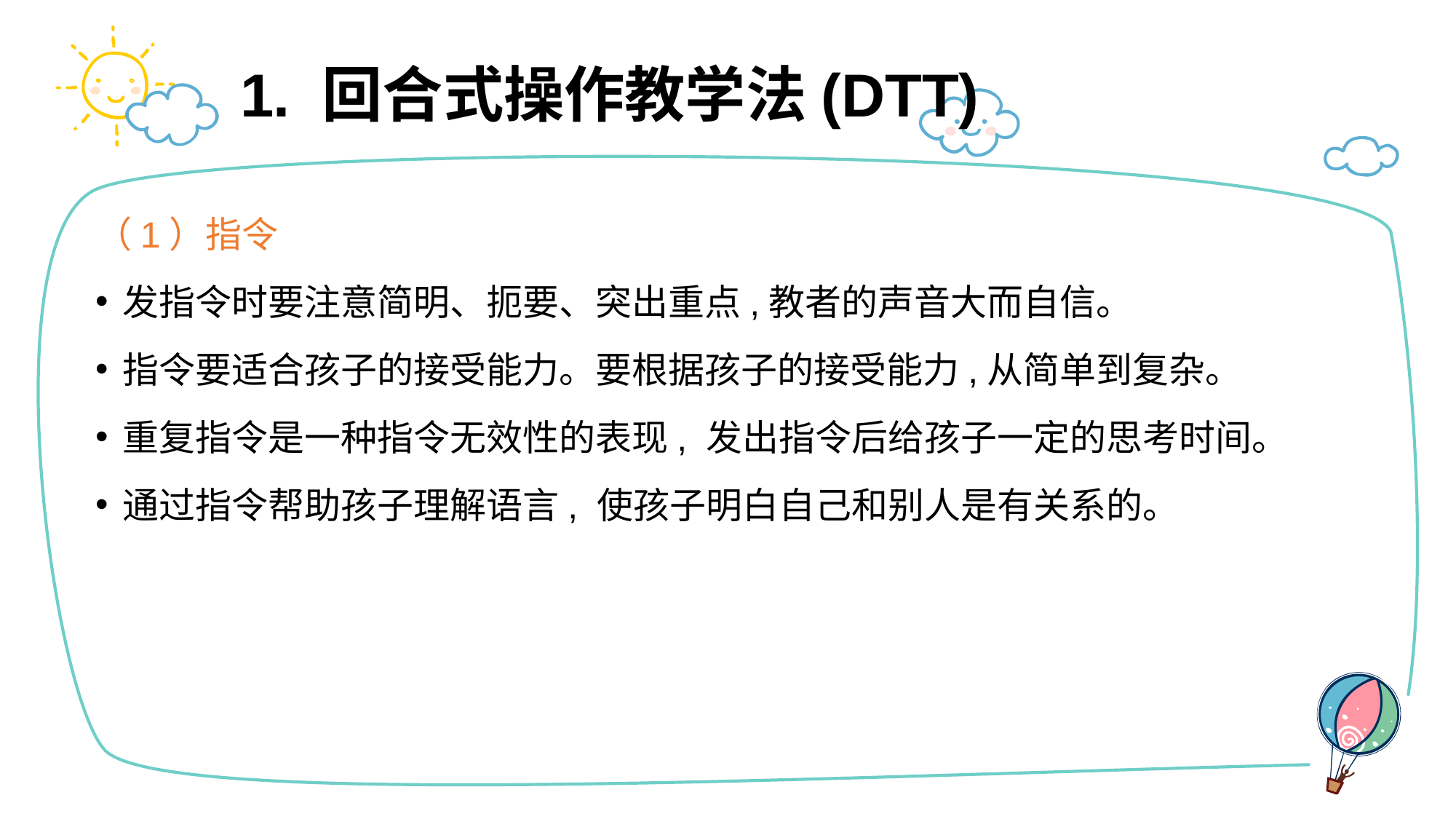

# 1. 回合式操作教学法(DTT)
（1）指令
发指令时要注意简明、扼要、突出重点,教者的声音大而自信。
指令要适合孩子的接受能力。要根据孩子的接受能力,从简单到复杂。
重复指令是一种指令无效性的表现, 发出指令后给孩子一定的思考时间。
通过指令帮助孩子理解语言, 使孩子明白自己和别人是有关系的。